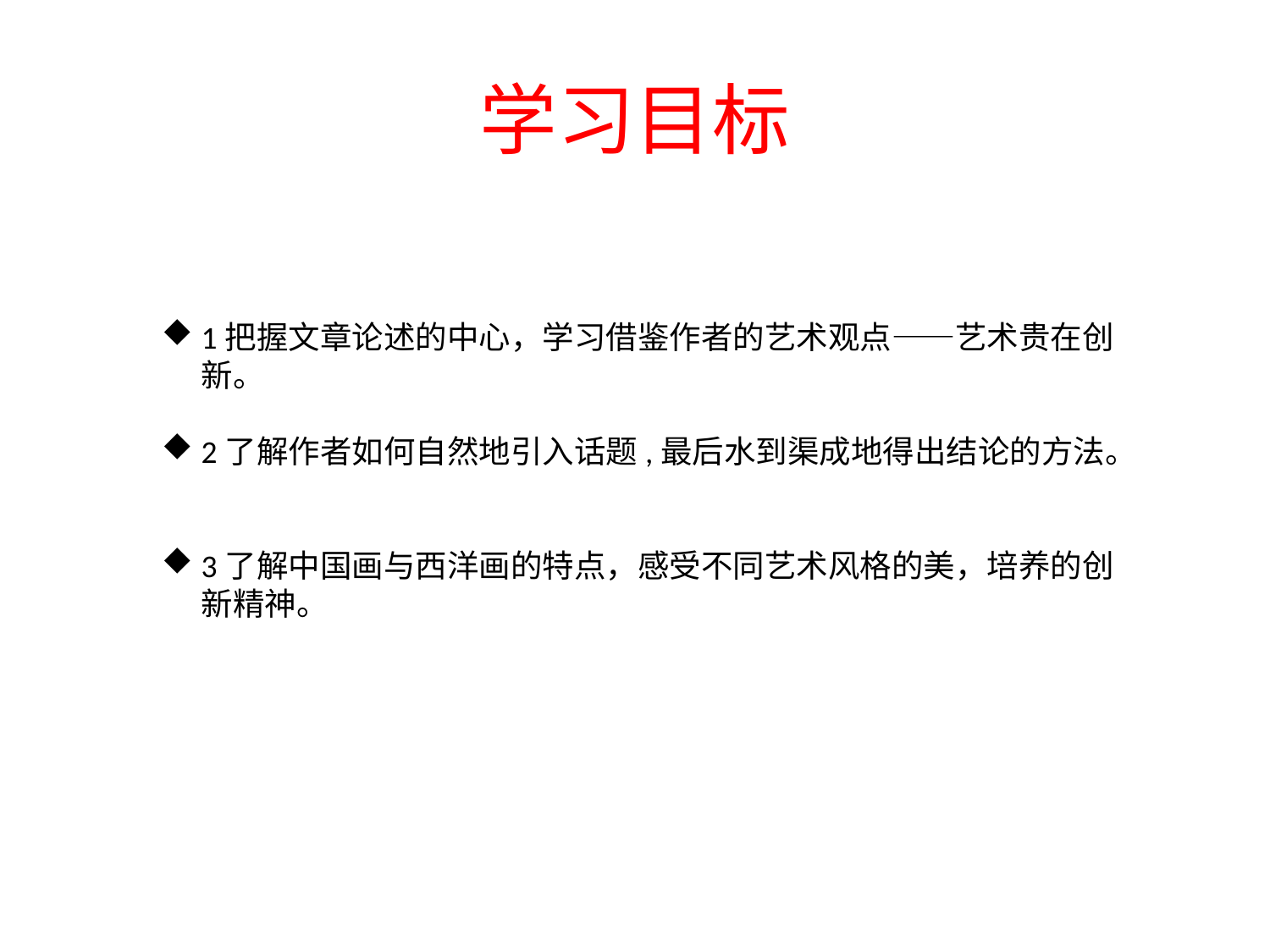

# 学习目标
1把握文章论述的中心，学习借鉴作者的艺术观点——艺术贵在创新。

2了解作者如何自然地引入话题,最后水到渠成地得出结论的方法。

3了解中国画与西洋画的特点，感受不同艺术风格的美，培养的创新精神。